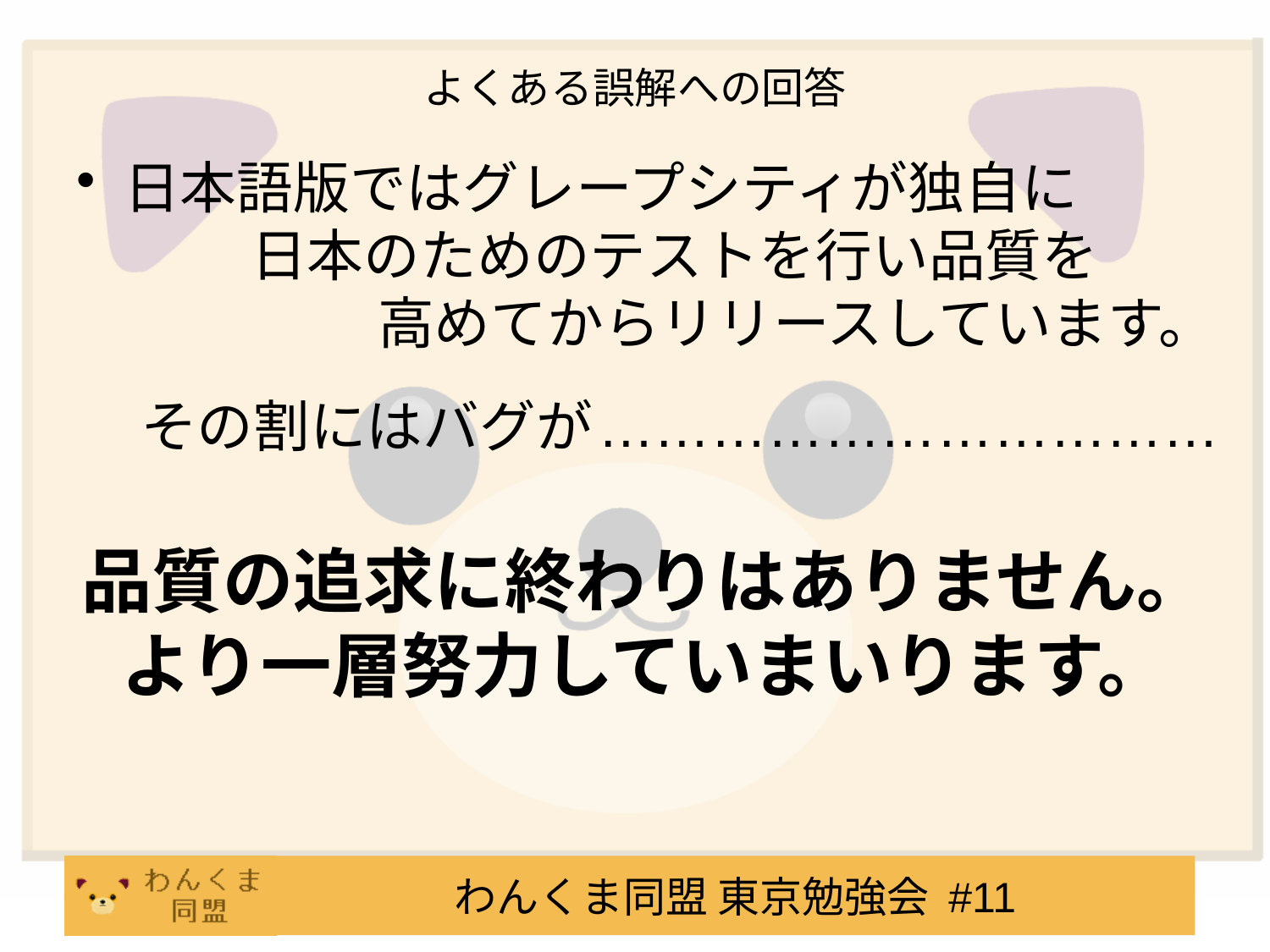

# よくある誤解への回答
日本語版ではグレープシティが独自に
	日本のためのテストを行い品質を
		高めてからリリースしています。
その割にはバグが
……………………………
品質の追求に終わりはありません。
より一層努力していまいります。